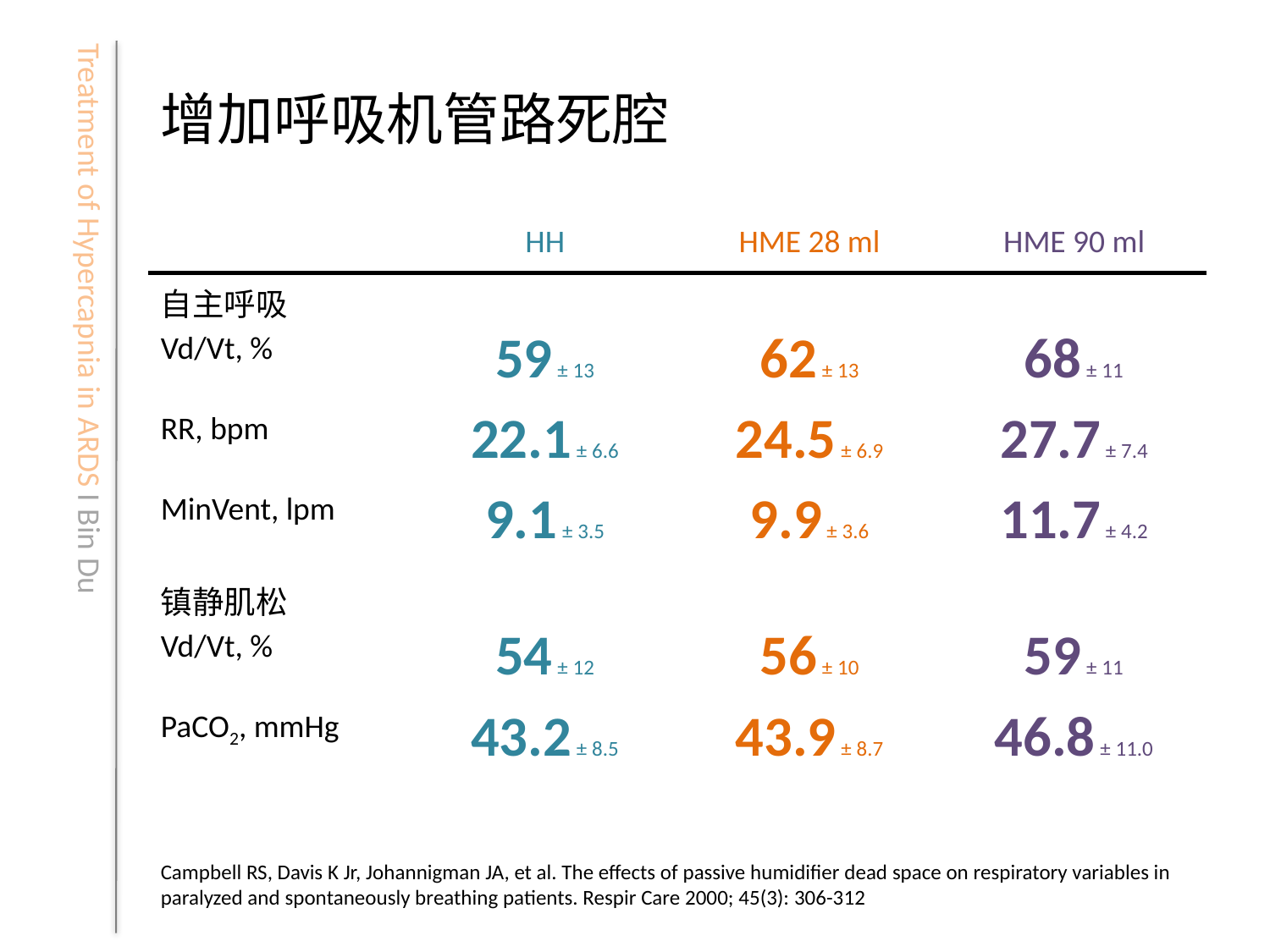

# 增加呼吸机管路死腔
|  | HH | HME 28 ml | HME 90 ml |
| --- | --- | --- | --- |
| 自主呼吸 |  |  |  |
| Vd/Vt, % | 59 ± 13 | 62 ± 13 | 68 ± 11 |
| RR, bpm | 22.1 ± 6.6 | 24.5 ± 6.9 | 27.7 ± 7.4 |
| MinVent, lpm | 9.1 ± 3.5 | 9.9 ± 3.6 | 11.7 ± 4.2 |
| 镇静肌松 |  |  |  |
| Vd/Vt, % | 54 ± 12 | 56 ± 10 | 59 ± 11 |
| PaCO2, mmHg | 43.2 ± 8.5 | 43.9 ± 8.7 | 46.8 ± 11.0 |
Campbell RS, Davis K Jr, Johannigman JA, et al. The effects of passive humidifier dead space on respiratory variables in paralyzed and spontaneously breathing patients. Respir Care 2000; 45(3): 306-312